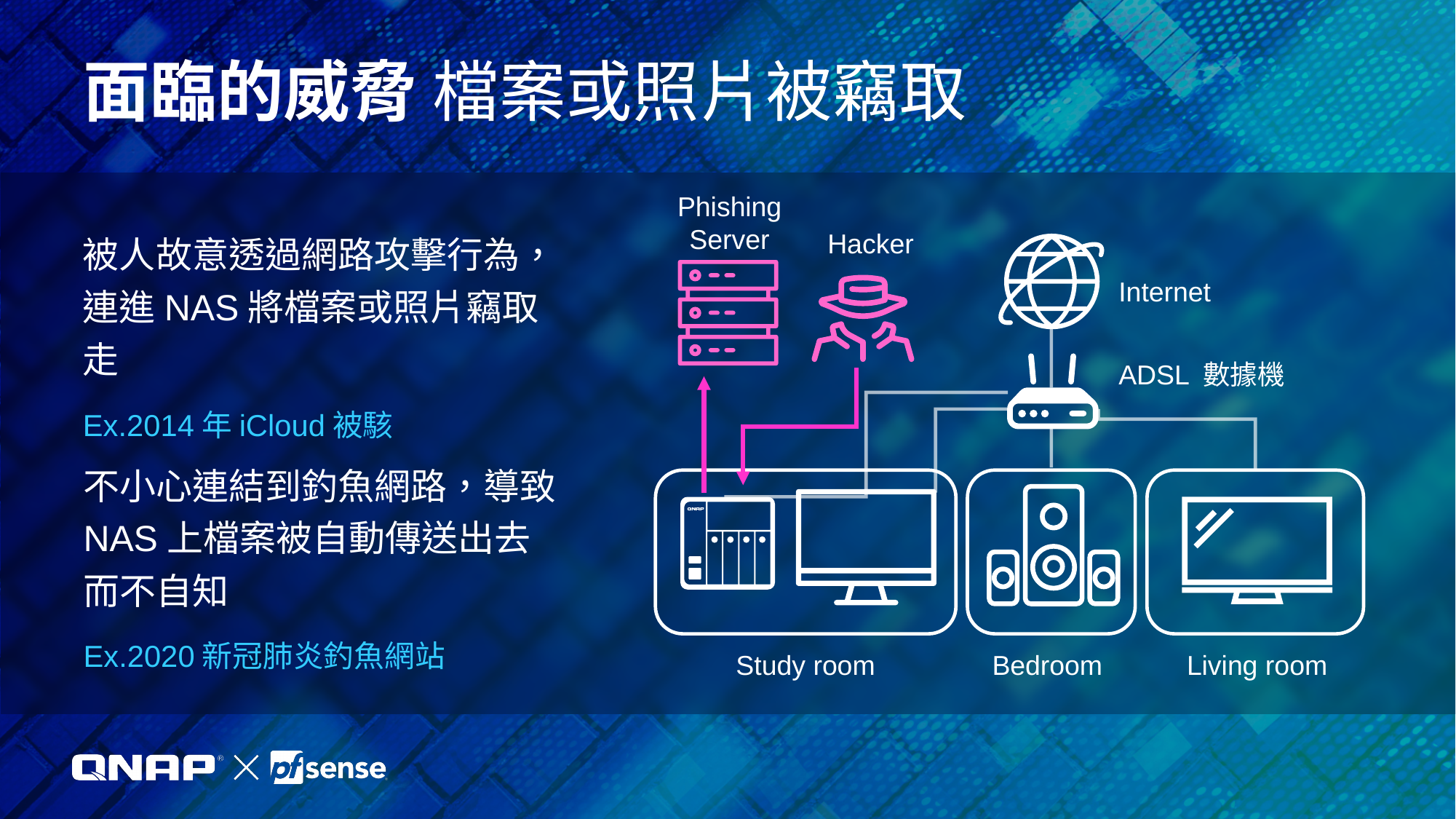

#
面臨的威脅 檔案或照片被竊取
Phishing Server
Hacker
被人故意透過網路攻擊行為，連進NAS將檔案或照片竊取走
Ex.2014年iCloud被駭

Internet
ADSL 數據機

Study room
Bedroom
Living room

不小心連結到釣魚網路，導致NAS上檔案被自動傳送出去而不自知
Ex.2020新冠肺炎釣魚網站
Study room
Bedroom
Living room

ADSL 數據機

Internet